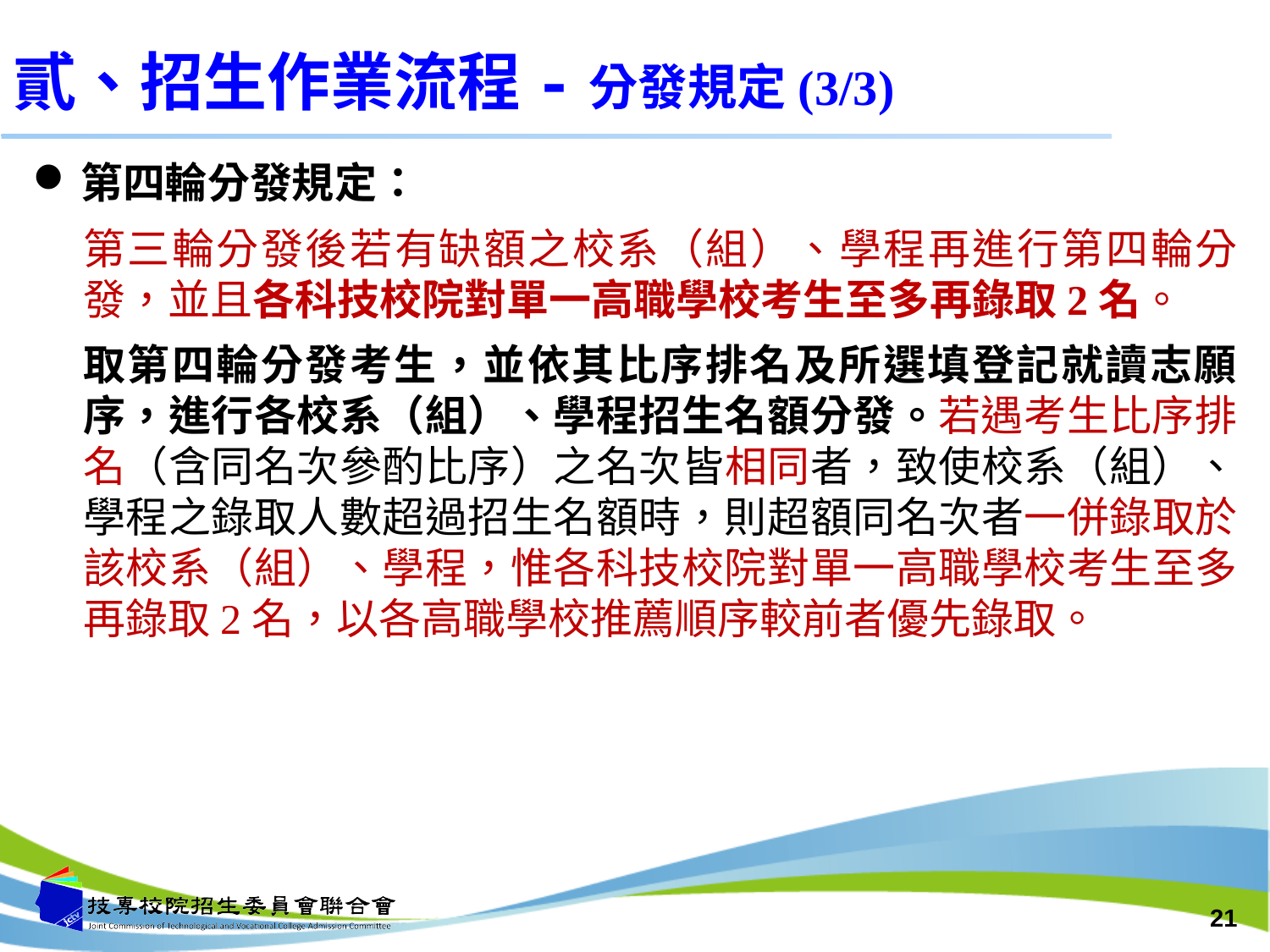

# 貳、招生作業流程-分發規定(3/3)
第四輪分發規定：
第三輪分發後若有缺額之校系（組）、學程再進行第四輪分發，並且各科技校院對單一高職學校考生至多再錄取2名。
取第四輪分發考生，並依其比序排名及所選填登記就讀志願序，進行各校系（組）、學程招生名額分發。若遇考生比序排名（含同名次參酌比序）之名次皆相同者，致使校系（組）、學程之錄取人數超過招生名額時，則超額同名次者一併錄取於該校系（組）、學程，惟各科技校院對單一高職學校考生至多再錄取2名，以各高職學校推薦順序較前者優先錄取。
21